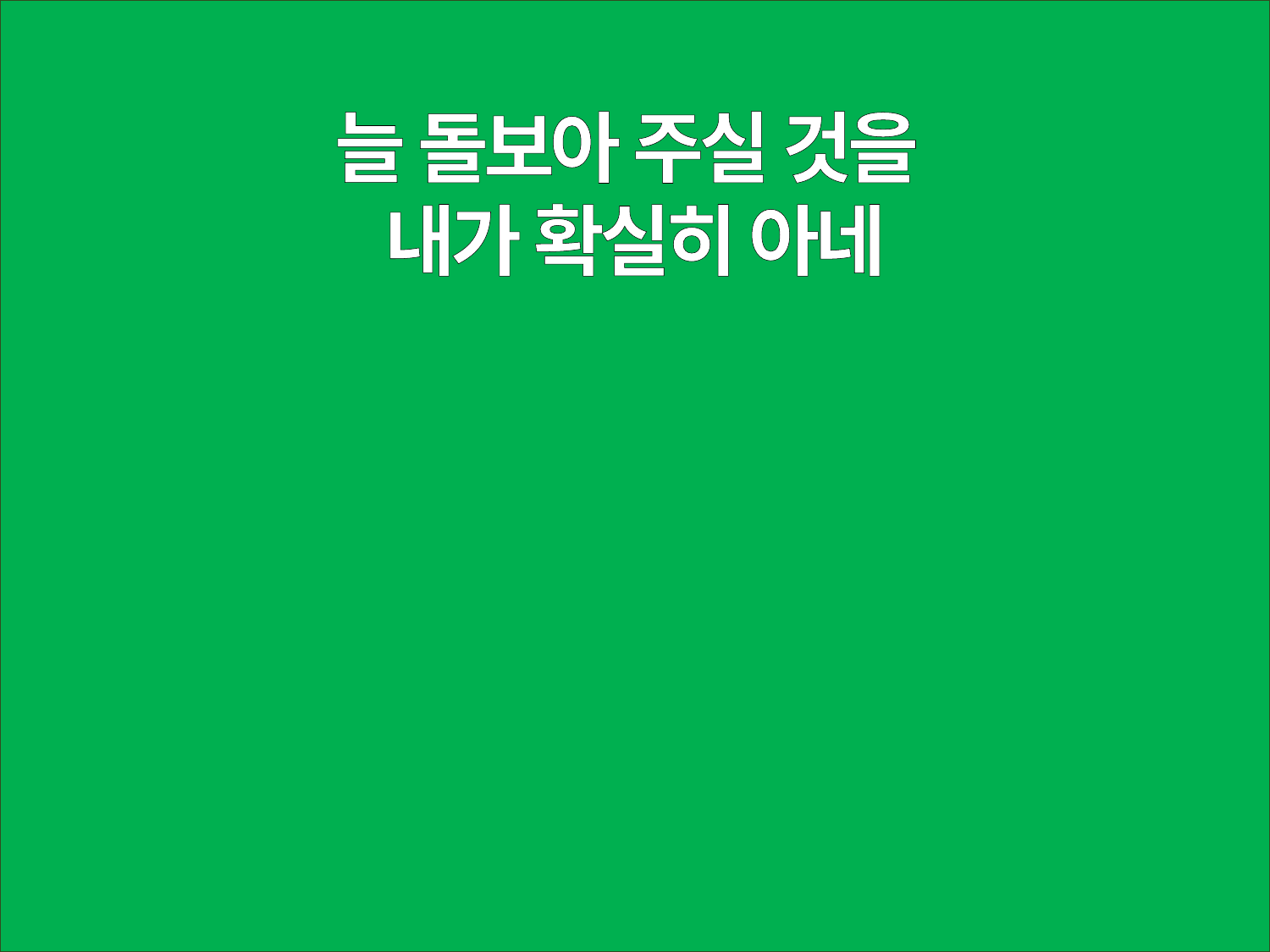

늘 돌보아 주실 것을
내가 확실히 아네